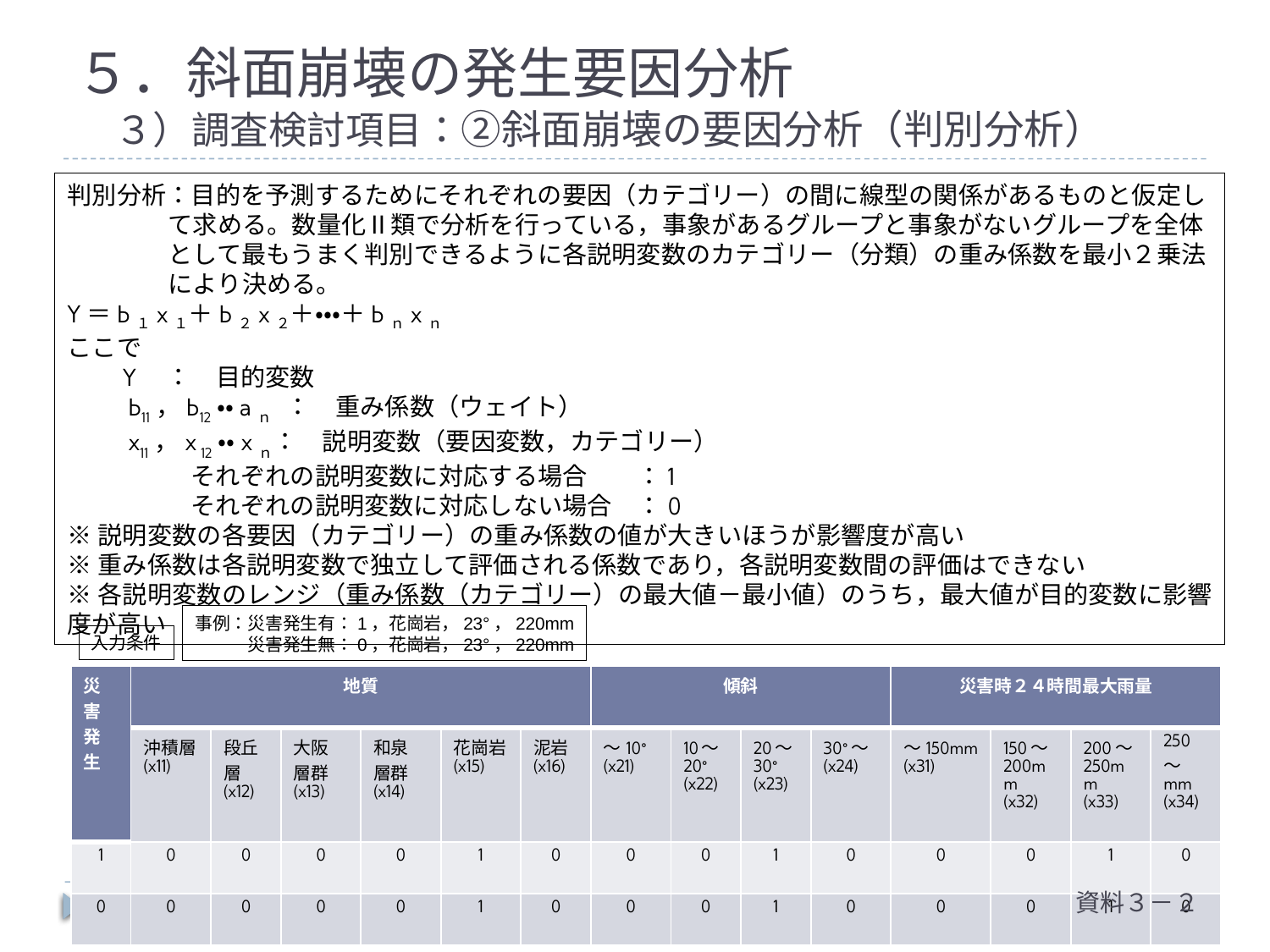

# ５．斜面崩壊の発生要因分析 　３）調査検討項目：②斜面崩壊の要因分析（判別分析）
判別分析：目的を予測するためにそれぞれの要因（カテゴリー）の間に線型の関係があるものと仮定して求める。数量化Ⅱ類で分析を行っている，事象があるグループと事象がないグループを全体として最もうまく判別できるように各説明変数のカテゴリー（分類）の重み係数を最小２乗法により決める。
Y＝b１x１＋b２x２＋・・・＋bｎxｎ
ここで
　　Y　：　目的変数
　　 b11，b12・・aｎ　：　重み係数（ウェイト）
　　 x11，x 12・・xｎ：　説明変数（要因変数，カテゴリー）
　　　　　それぞれの説明変数に対応する場合　　：1
　　　　　それぞれの説明変数に対応しない場合　：0
※説明変数の各要因（カテゴリー）の重み係数の値が大きいほうが影響度が高い
※重み係数は各説明変数で独立して評価される係数であり，各説明変数間の評価はできない
※各説明変数のレンジ（重み係数（カテゴリー）の最大値－最小値）のうち，最大値が目的変数に影響度が高い
事例：災害発生有：1，花崗岩，23°，220mm
　　　災害発生無：0，花崗岩，23°，220mm
入力条件
| 災害発生 | 地質 |  |  |  |  |  | 傾斜 |  |  |  | 災害時２４時間最大雨量 |  |  |  |
| --- | --- | --- | --- | --- | --- | --- | --- | --- | --- | --- | --- | --- | --- | --- |
|  | 沖積層(x11) | 段丘層(x12) | 大阪 層群(x13) | 和泉 層群(x14) | 花崗岩(x15) | 泥岩(x16) | ～10° (x21) | 10～20° (x22) | 20～ 30° (x23) | 30°～ (x24) | ～150mm (x31) | 150～200mm (x32) | 200～250mm (x33) | 250～mm (x34) |
| 1 | 0 | 0 | 0 | 0 | 1 | 0 | 0 | 0 | 1 | 0 | 0 | 0 | 1 | 0 |
| 0 | 0 | 0 | 0 | 0 | 1 | 0 | 0 | 0 | 1 | 0 | 0 | 0 | 1 | 0 |
資料３－２
16